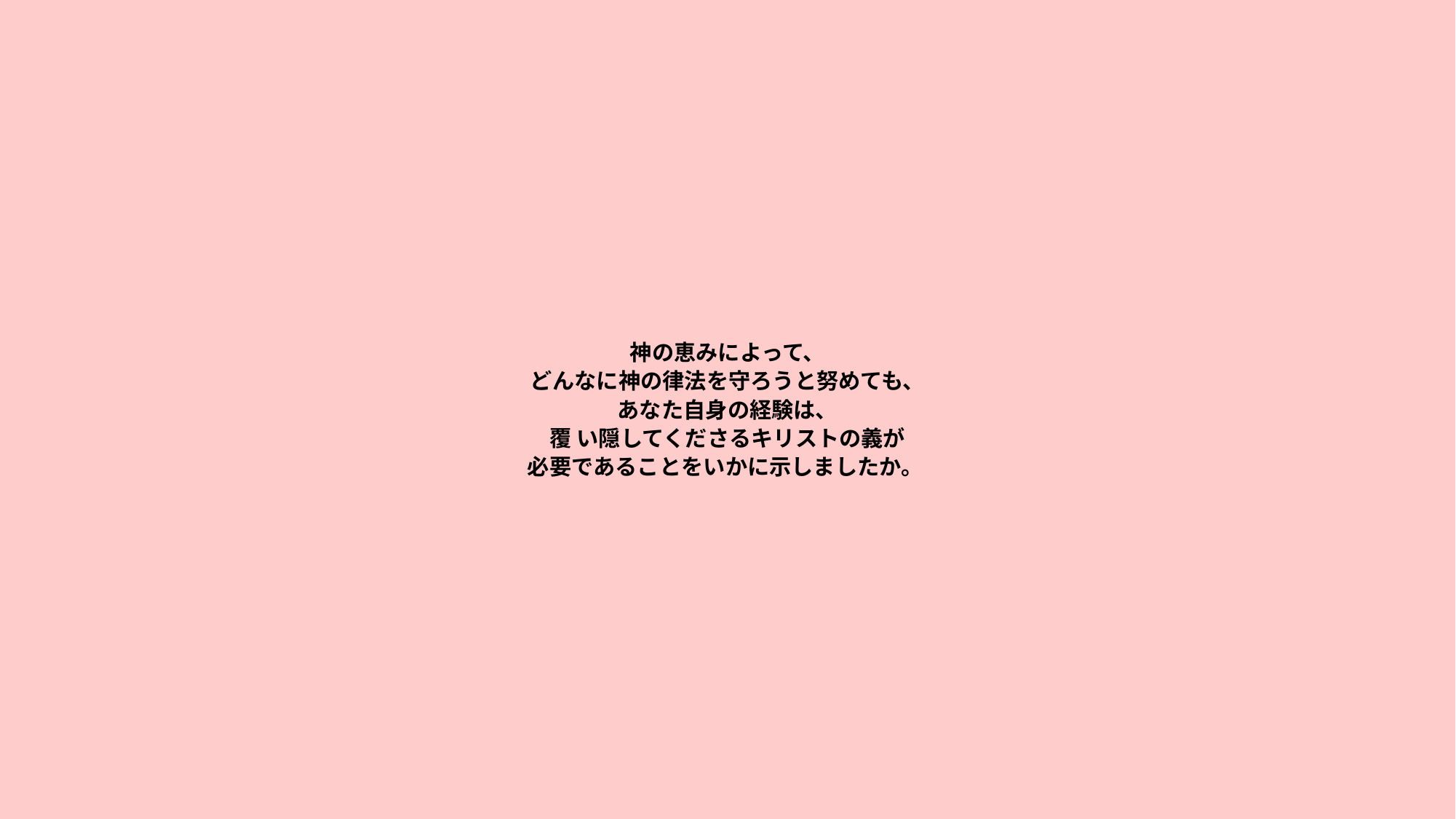

# 神の恵みによって、 どんなに神の律法を守ろうと努めても、 あなた自身の経験は、 覆 い隠してくださるキリストの義が 必要であることをいかに示しましたか。